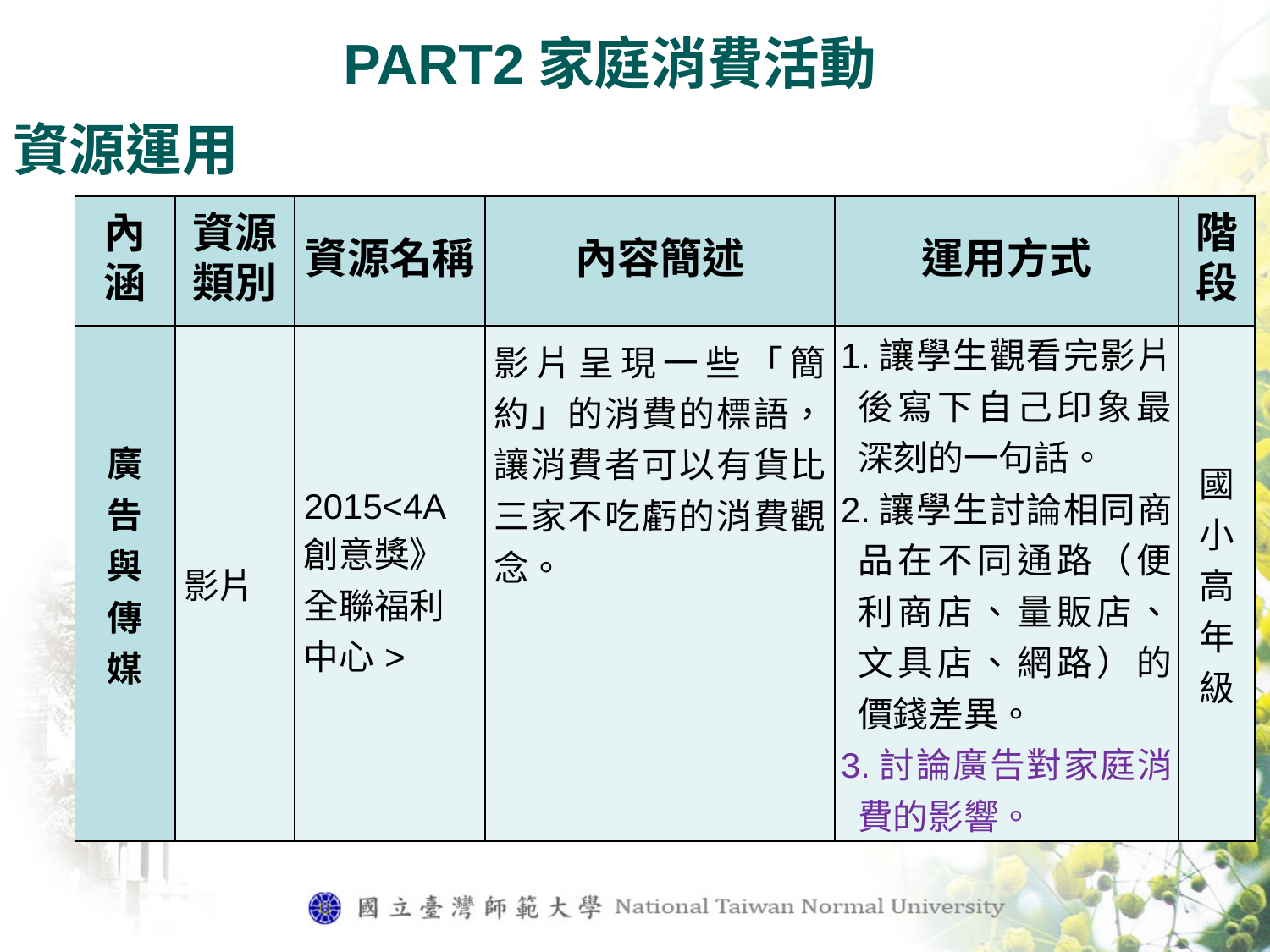

PART2家庭消費活動
資源運用
| 內涵 | 資源類別 | 資源名稱 | 內容簡述 | 運用方式 | 階段 |
| --- | --- | --- | --- | --- | --- |
| 廣 告 與 傳 媒 | 影片 | 2015<4A創意獎》全聯福利中心> | 影片呈現一些「簡約」的消費的標語，讓消費者可以有貨比三家不吃虧的消費觀念。 | 1.讓學生觀看完影片後寫下自己印象最深刻的一句話。 2.讓學生討論相同商品在不同通路（便利商店、量販店、文具店、網路）的價錢差異。 3.討論廣告對家庭消費的影響。 | 國小高年級 |